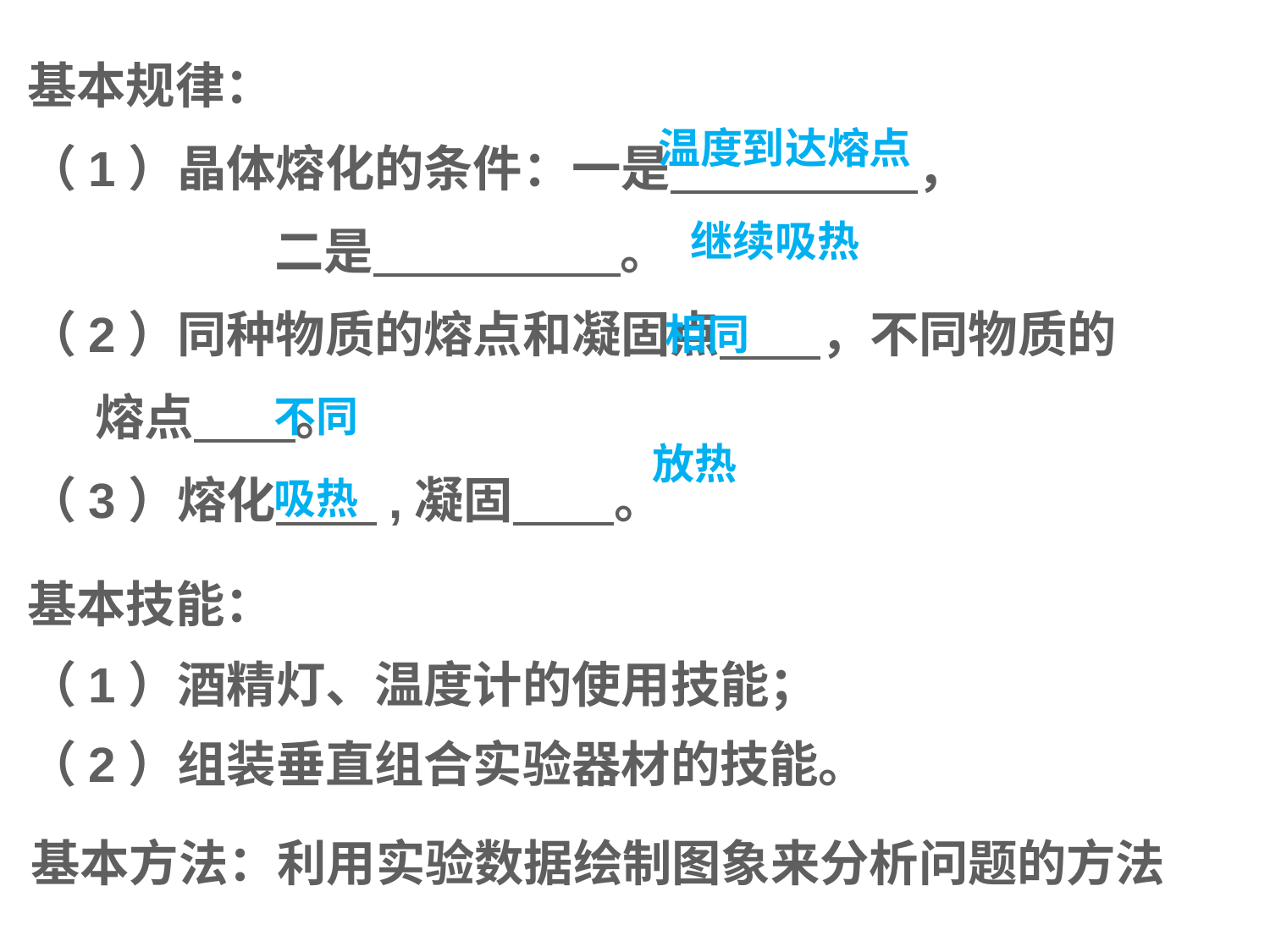

基本规律：
（1）晶体熔化的条件：一是                      ，
                     二是                      。
（2）同种物质的熔点和凝固点         ，不同物质的
     熔点         。
（3）熔化         ,凝固         。
温度到达熔点
继续吸热
相同
不同
放热
吸热
基本技能：
（1）酒精灯、温度计的使用技能；
（2）组装垂直组合实验器材的技能。
基本方法：利用实验数据绘制图象来分析问题的方法